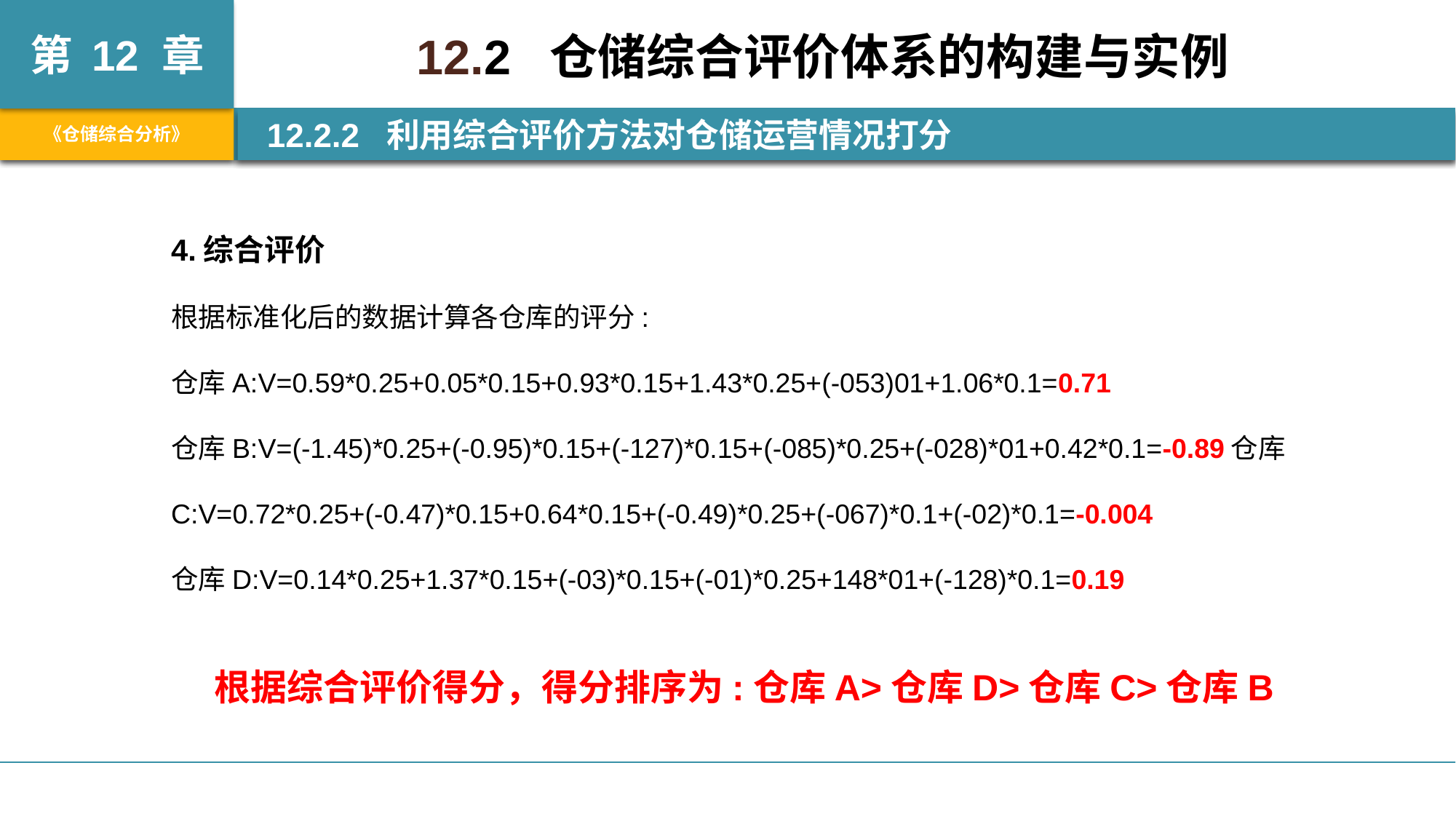

12.2  仓储综合评价体系的构建与实例
  12.2.2  利用综合评价方法对仓储运营情况打分
4.综合评价
根据标准化后的数据计算各仓库的评分:
仓库A:V=0.59*0.25+0.05*0.15+0.93*0.15+1.43*0.25+(-053)01+1.06*0.1=0.71
仓库B:V=(-1.45)*0.25+(-0.95)*0.15+(-127)*0.15+(-085)*0.25+(-028)*01+0.42*0.1=-0.89仓库C:V=0.72*0.25+(-0.47)*0.15+0.64*0.15+(-0.49)*0.25+(-067)*0.1+(-02)*0.1=-0.004
仓库D:V=0.14*0.25+1.37*0.15+(-03)*0.15+(-01)*0.25+148*01+(-128)*0.1=0.19
根据综合评价得分，得分排序为:仓库A>仓库D>仓库C>仓库B